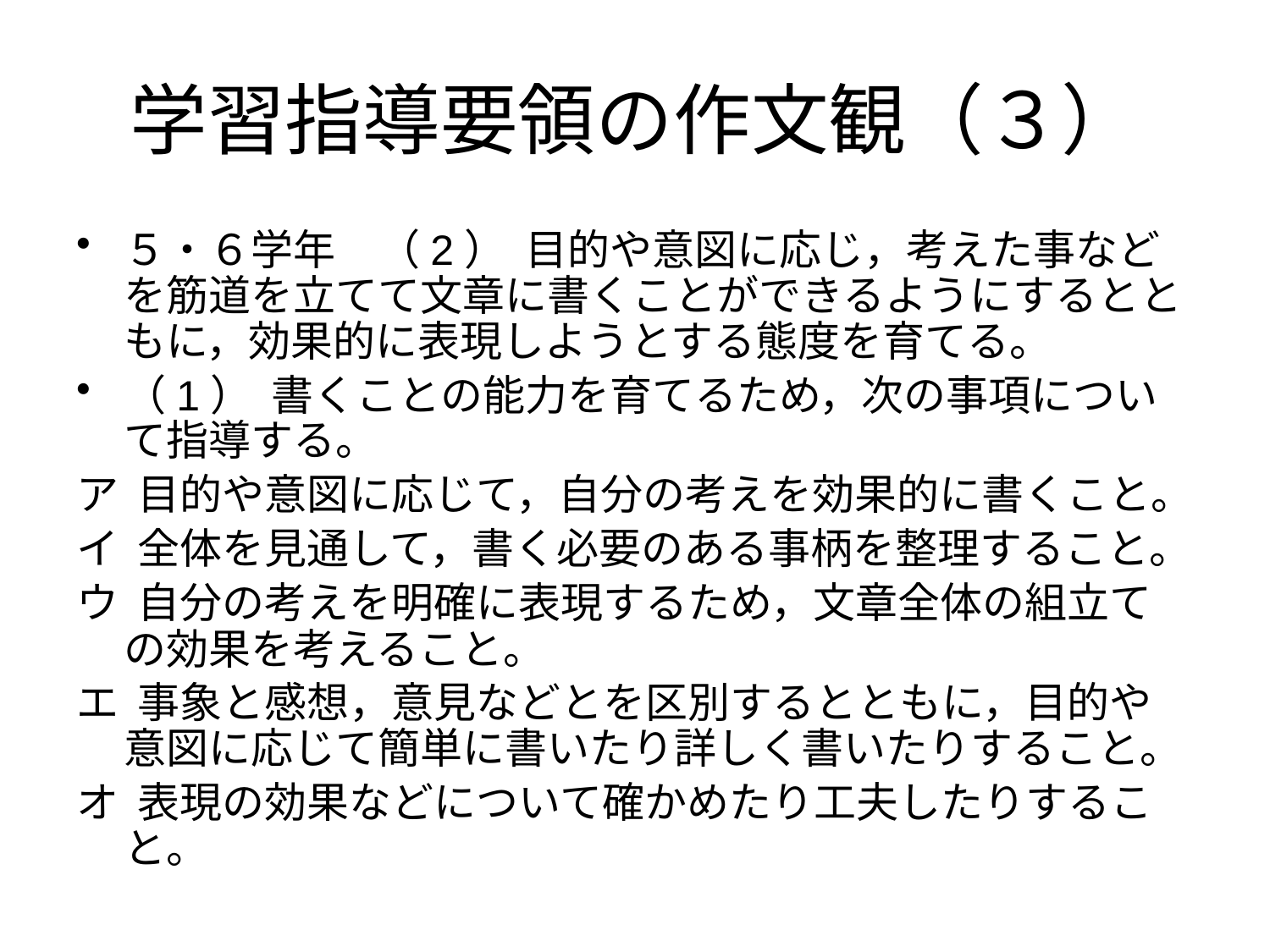

# 学習指導要領の作文観（３）
５・６学年　（2）  目的や意図に応じ，考えた事などを筋道を立てて文章に書くことができるようにするとともに，効果的に表現しようとする態度を育てる。
（1）  書くことの能力を育てるため，次の事項について指導する。
ア  目的や意図に応じて，自分の考えを効果的に書くこと。
イ  全体を見通して，書く必要のある事柄を整理すること。
ウ  自分の考えを明確に表現するため，文章全体の組立ての効果を考えること。
エ  事象と感想，意見などとを区別するとともに，目的や意図に応じて簡単に書いたり詳しく書いたりすること。
オ  表現の効果などについて確かめたり工夫したりすること。